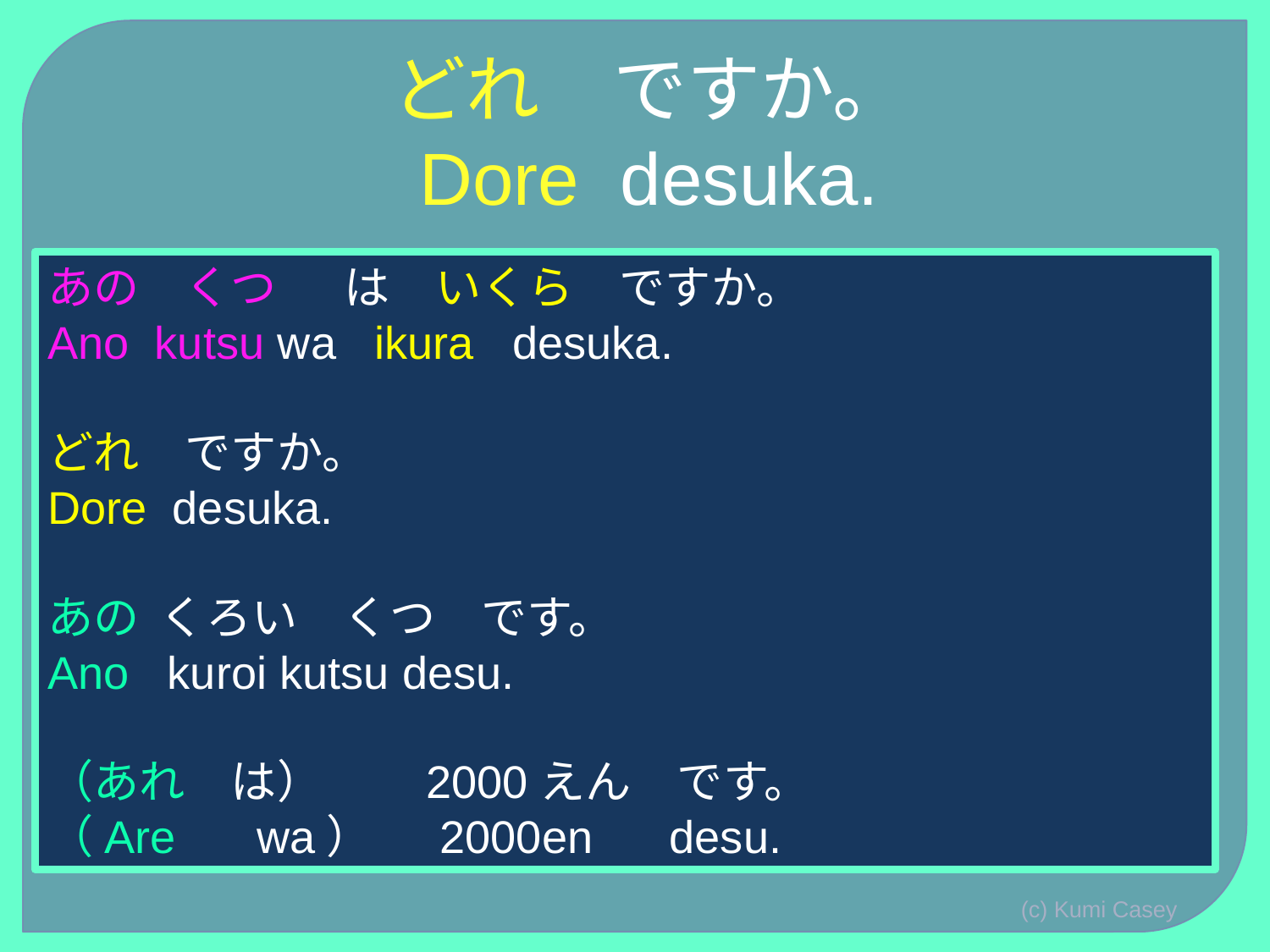

# どれ　ですか。 Dore  desuka.
あの　くつ 　 は　いくら　ですか。
Ano  kutsu wa   ikura   desuka.

どれ　ですか。
Dore  desuka.

あの  くろい　くつ　です。
Ano   kuroi kutsu desu.

（あれ　は）　　2000えん　です。
（Are 　wa）　 2000en      desu.
(c) Kumi Casey